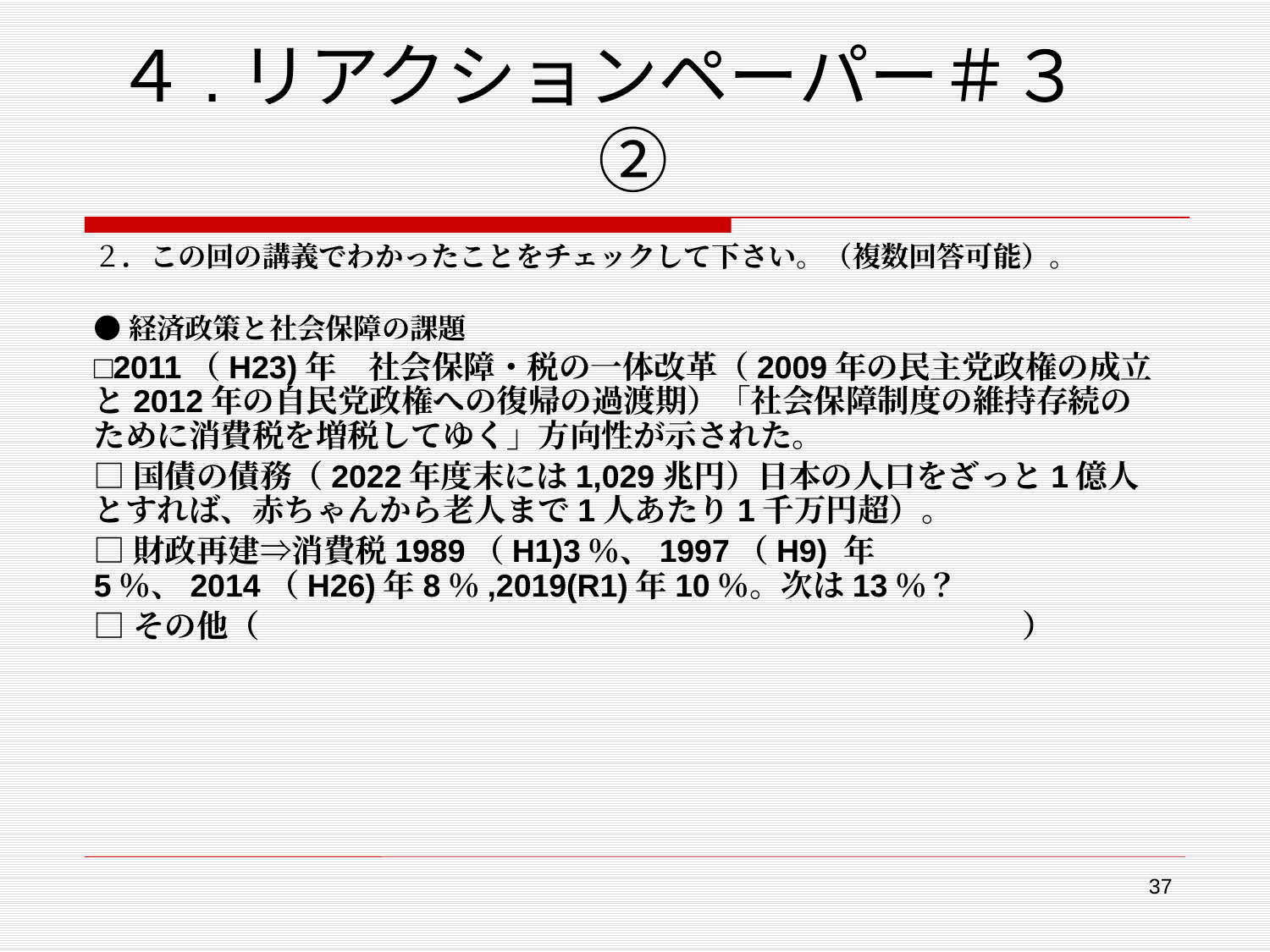

# ４.リアクションペーパー＃３　②
２．この回の講義でわかったことをチェックして下さい。（複数回答可能）。

●経済政策と社会保障の課題
□2011（H23)年　社会保障・税の一体改革（2009年の民主党政権の成立と2012年の自民党政権への復帰の過渡期）「社会保障制度の維持存続のために消費税を増税してゆく」方向性が示された。
□国債の債務（2022年度末には1,029兆円）日本の人口をざっと1億人とすれば、赤ちゃんから老人まで1人あたり1千万円超）。
□財政再建⇒消費税1989（H1)3％、1997（H9) 年5％、2014（H26)年8％,2019(R1)年10％。次は13％？
□その他（　　　　　　　　　　　　　　　　　　　　　　　　）

37